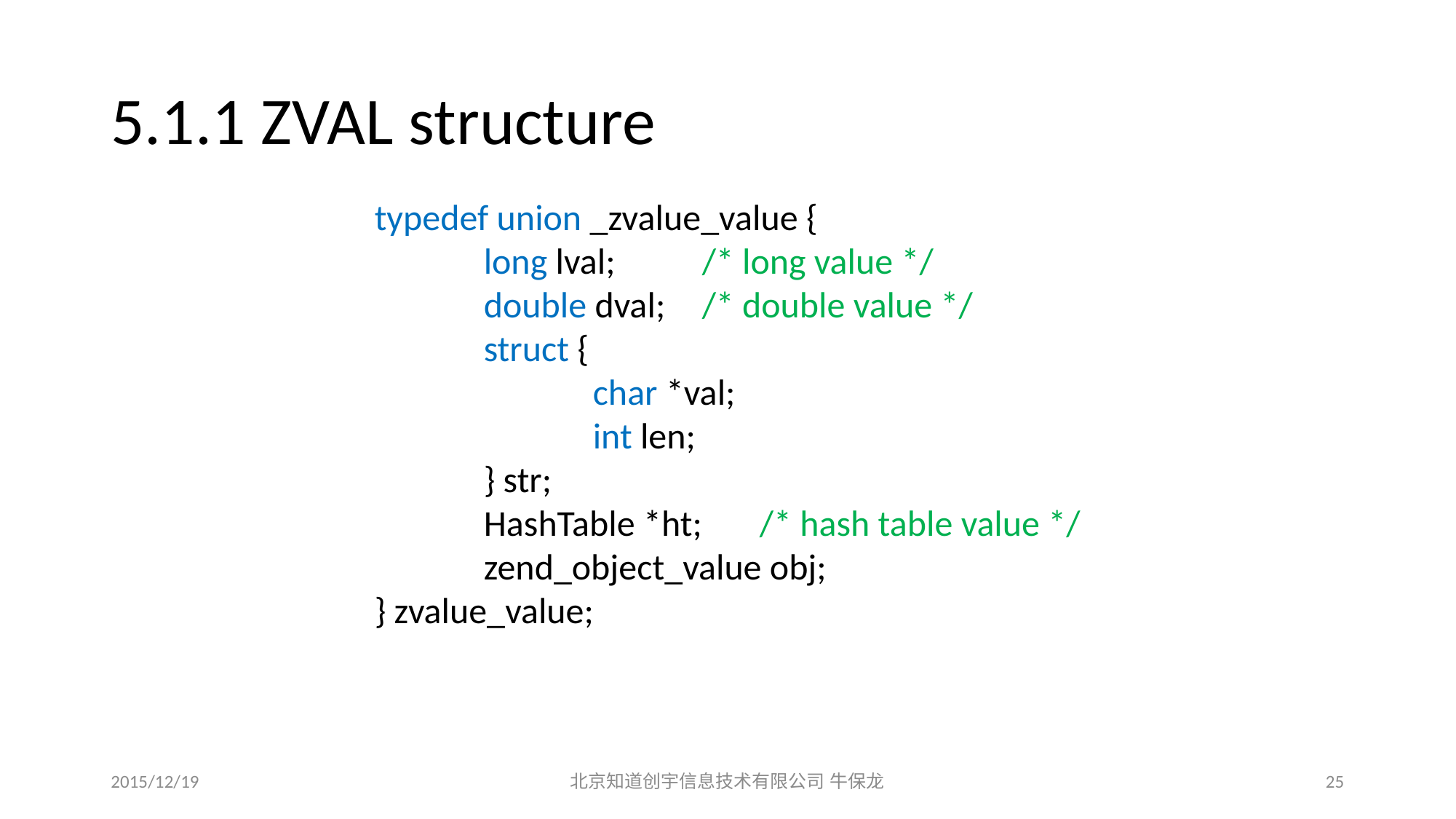

# 5.1.1 ZVAL structure
typedef union _zvalue_value {
	long lval;	/* long value */
	double dval;	/* double value */
	struct {
		char *val;
		int len;
	} str;
	HashTable *ht;       /* hash table value */
	zend_object_value obj;
} zvalue_value;
2015/12/19
北京知道创宇信息技术有限公司 牛保龙
25